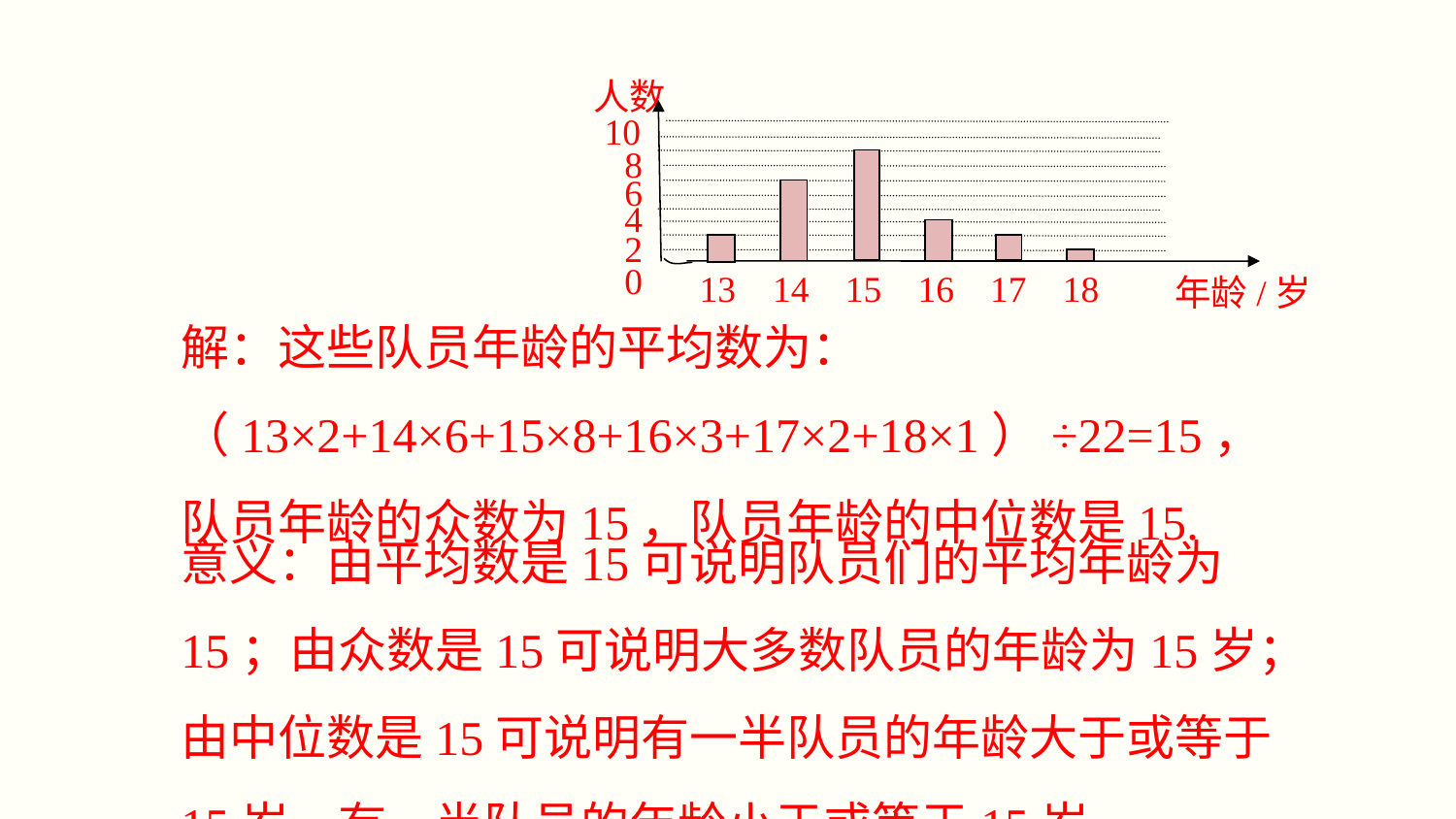

人数

10

8

6

4

2

0

  13

14

15

16

17

18

年龄/岁

解：这些队员年龄的平均数为：（13×2+14×6+15×8+16×3+17×2+18×1）÷22=15，
队员年龄的众数为15，队员年龄的中位数是15.
意义：由平均数是15可说明队员们的平均年龄为15；由众数是15可说明大多数队员的年龄为15岁；由中位数是15可说明有一半队员的年龄大于或等于15岁，有一半队员的年龄小于或等于15岁.